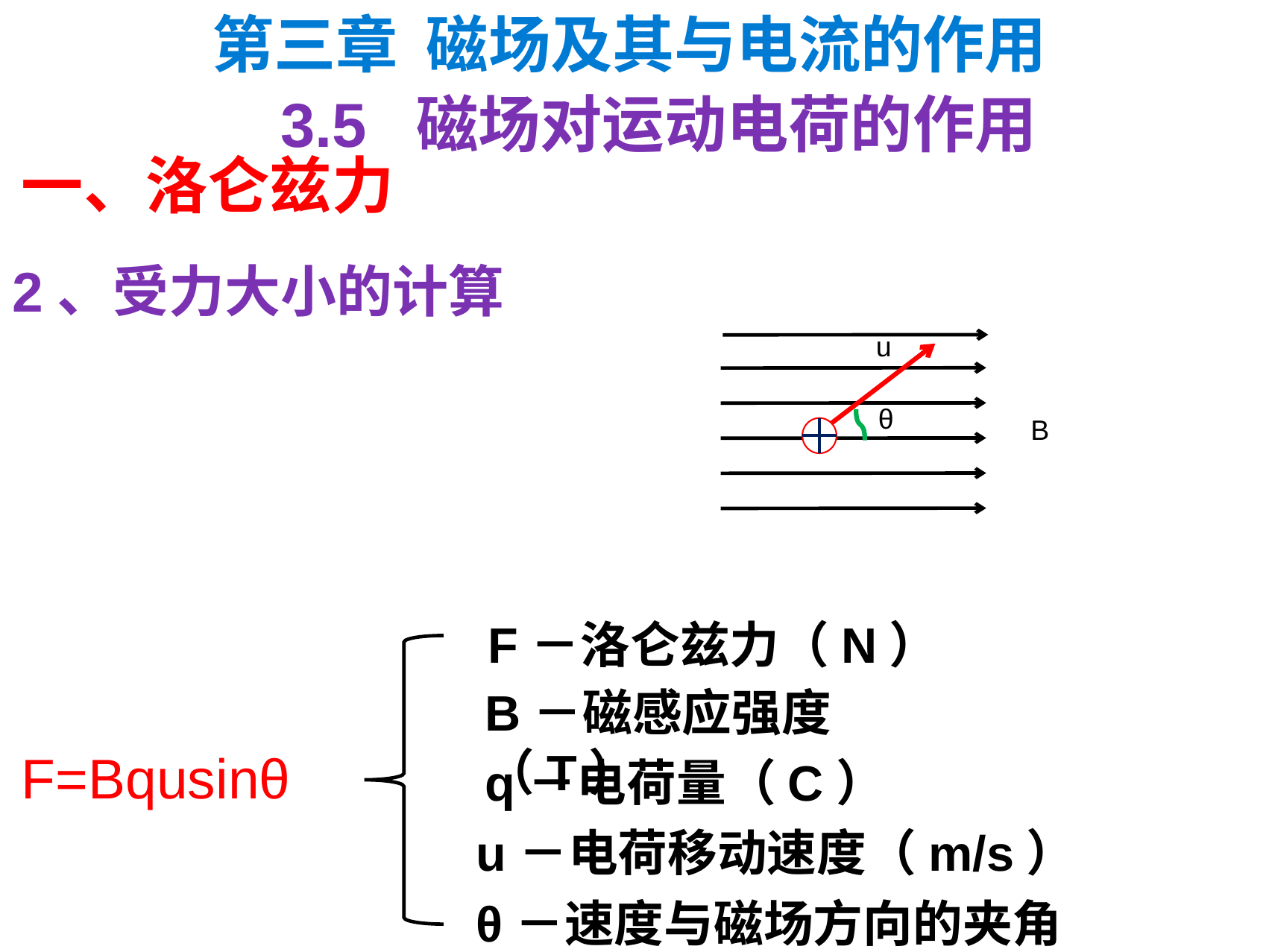

第三章  磁场及其与电流的作用

3.5  磁场对运动电荷的作用
一、洛仑兹力
2、受力大小的计算
u
B

θ
F－洛仑兹力（N）

B－磁感应强度（T）
F=Bqusinθ
q－电荷量（C）
u－电荷移动速度（m/s）
θ－速度与磁场方向的夹角